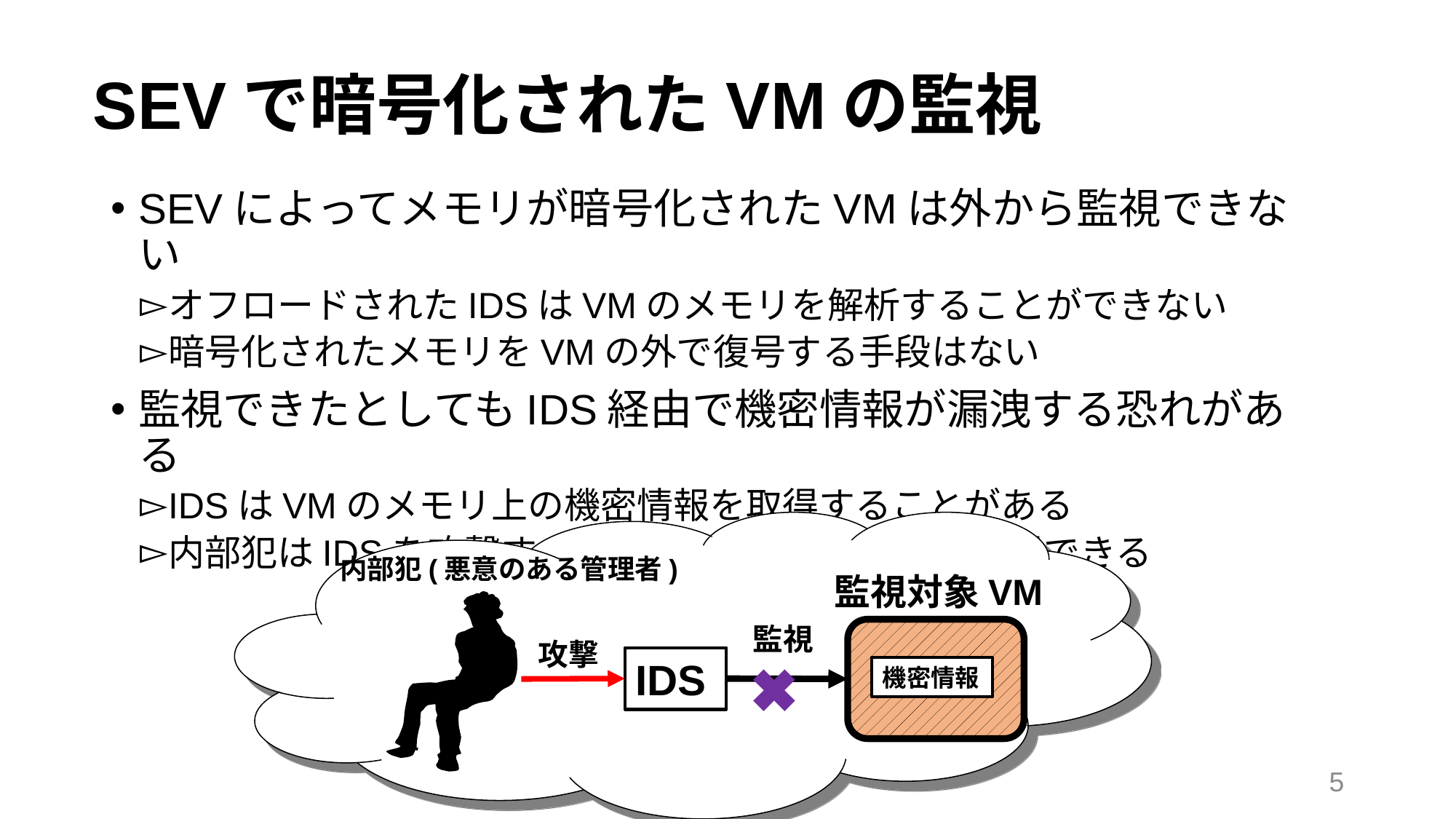

# SEVで暗号化されたVMの監視
SEVによってメモリが暗号化されたVMは外から監視できない
オフロードされたIDSはVMのメモリを解析することができない
暗号化されたメモリをVMの外で復号する手段はない
監視できたとしてもIDS経由で機密情報が漏洩する恐れがある
IDSはVMのメモリ上の機密情報を取得することがある
内部犯はIDSを攻撃することで，その機密情報を取得できる

内部犯(悪意のある管理者)
監視対象VM

監視

攻撃
✖️
IDS
機密情報
5